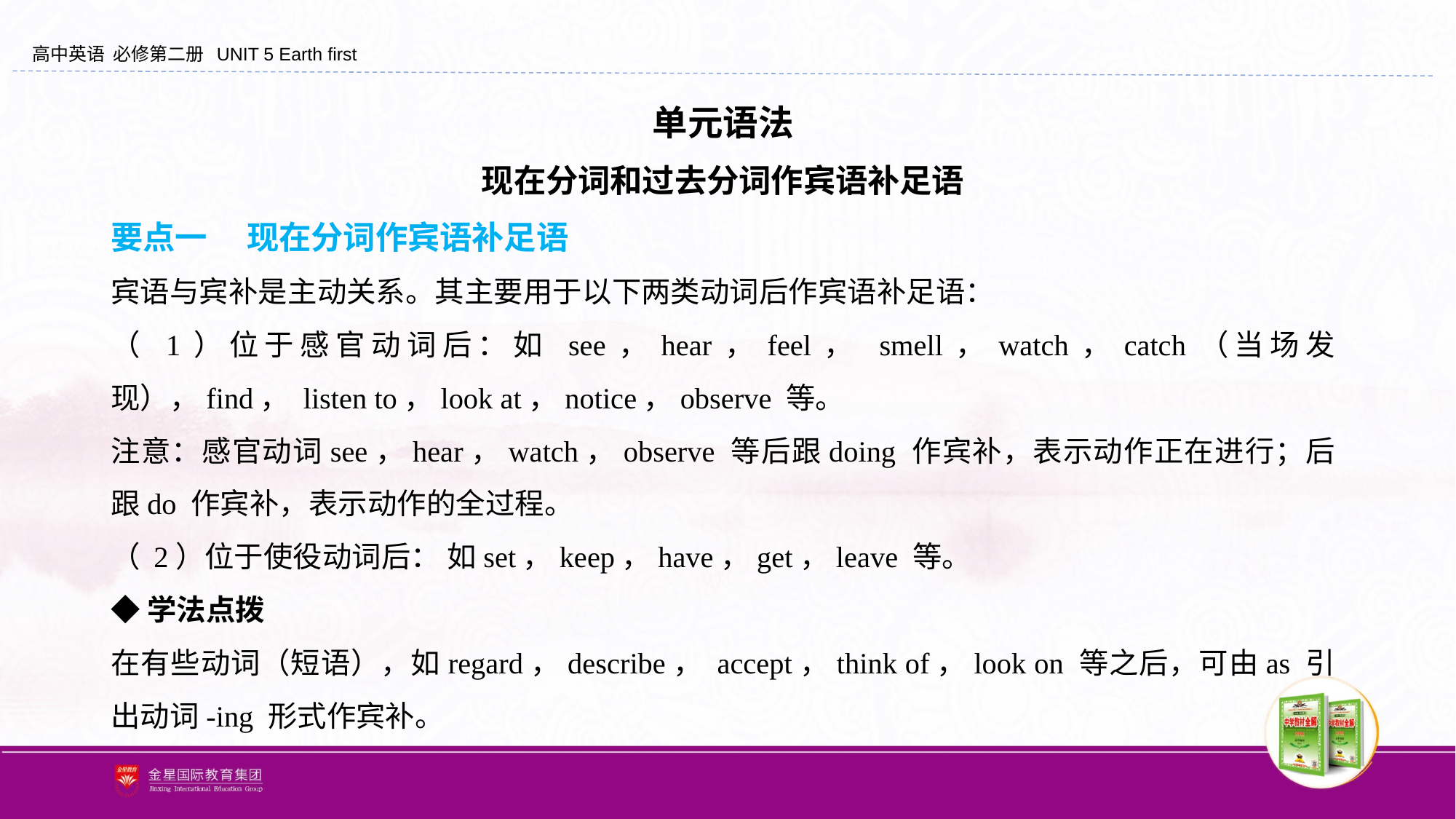

单元语法
现在分词和过去分词作宾语补足语
要点一 　现在分词作宾语补足语
宾语与宾补是主动关系。其主要用于以下两类动词后作宾语补足语：
（ 1）位于感官动词后：如 see，hear，feel， smell，watch，catch（当场发现），find， listen to，look at，notice，observe 等。
注意：感官动词see，hear，watch，observe 等后跟doing 作宾补，表示动作正在进行；后跟do 作宾补，表示动作的全过程。
（ 2）位于使役动词后： 如set，keep，have，get，leave 等。
◆学法点拨
在有些动词（短语），如regard，describe， accept，think of，look on 等之后，可由as 引出动词-ing 形式作宾补。